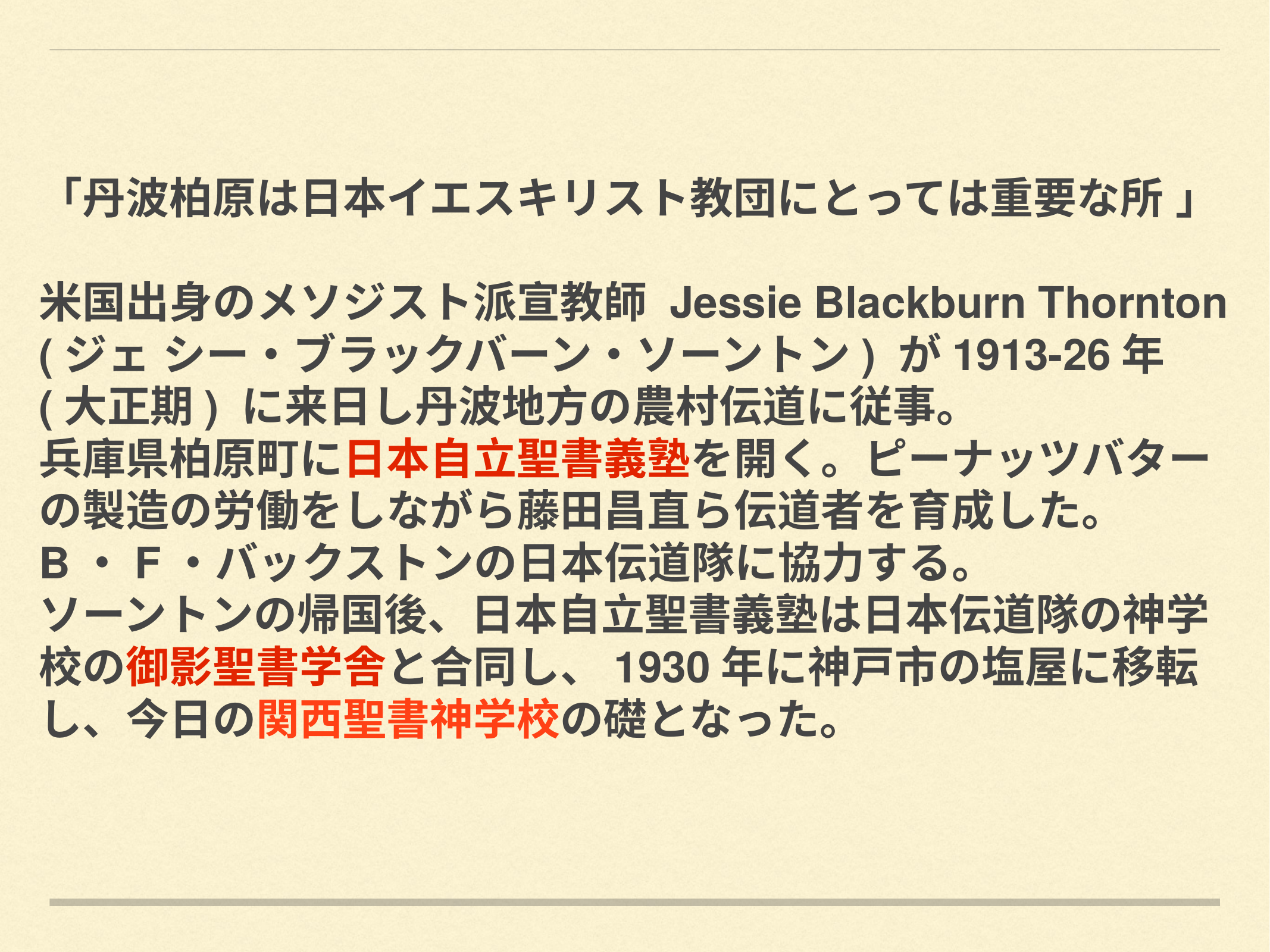

「丹波柏原は日本イエスキリスト教団にとっては重要な所 」

米国出身のメソジスト派宣教師 Jessie Blackburn Thornton (ジェ シー・ブラックバーン・ソーントン) が1913-26年(大正期) に来日し丹波地方の農村伝道に従事。
兵庫県柏原町に日本自立聖書義塾を開く。ピーナッツバターの製造の労働をしながら藤田昌直ら伝道者を育成した。
B・F・バックストンの日本伝道隊に協力する。
ソーントンの帰国後、日本自立聖書義塾は日本伝道隊の神学校の御影聖書学舎と合同し、1930年に神戸市の塩屋に移転し、今日の関西聖書神学校の礎となった。